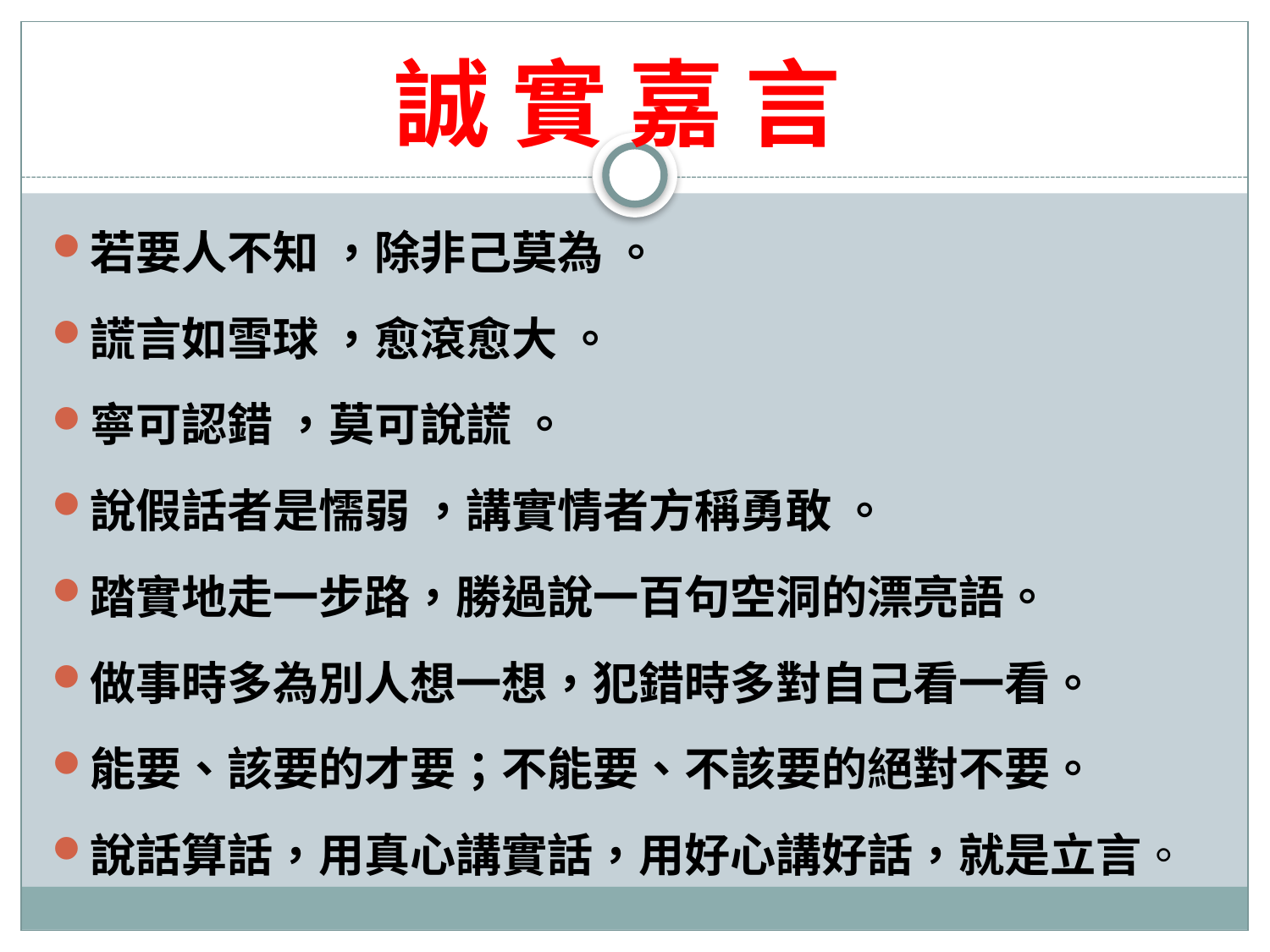

誠 實 嘉 言
若要人不知 ，除非己莫為 。
謊言如雪球 ，愈滾愈大 。
寧可認錯 ，莫可說謊 。
說假話者是懦弱 ，講實情者方稱勇敢 。
踏實地走一步路，勝過說一百句空洞的漂亮語。
做事時多為別人想一想，犯錯時多對自己看一看。
能要、該要的才要；不能要、不該要的絕對不要。
說話算話，用真心講實話，用好心講好話，就是立言。